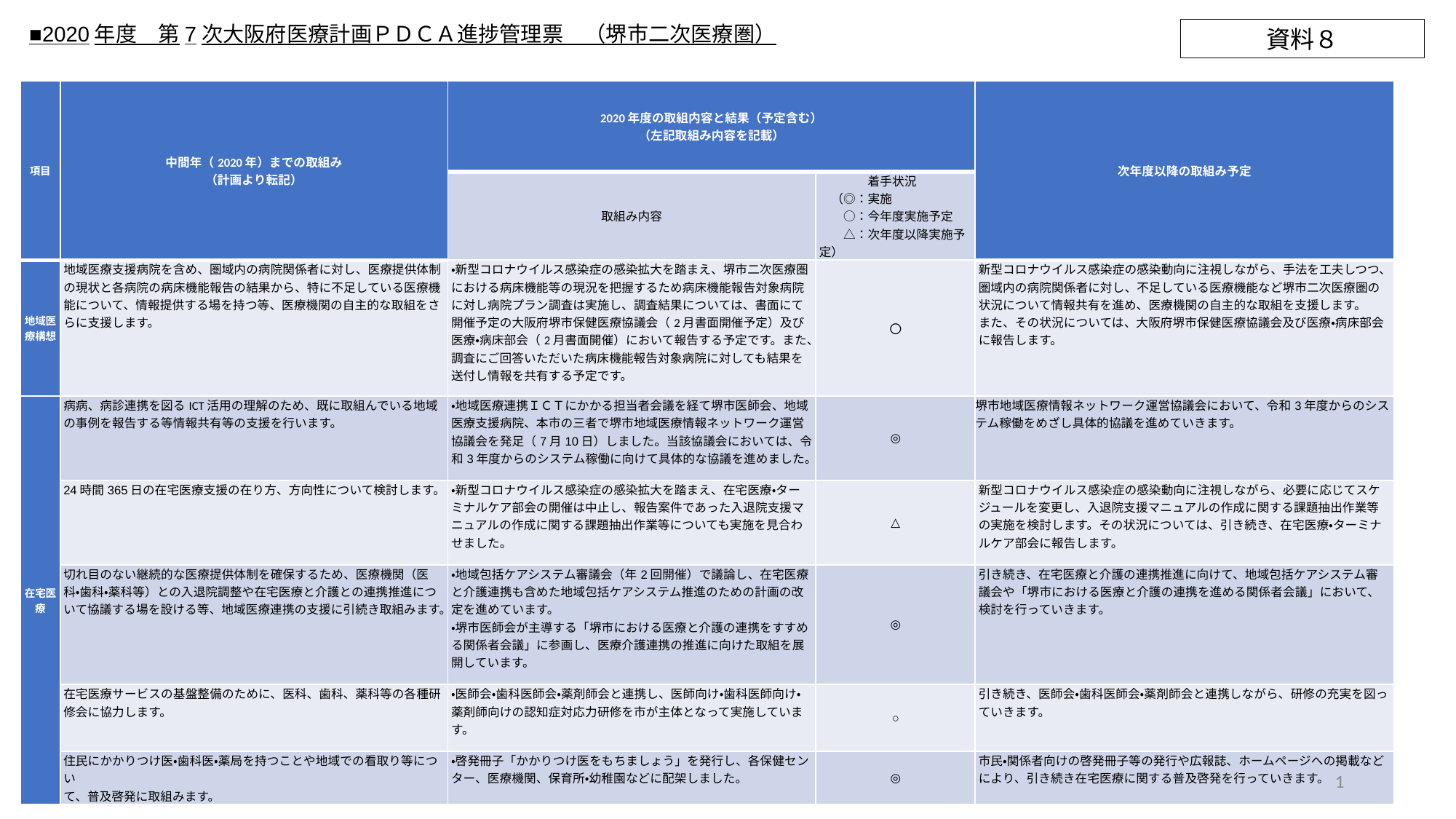

■2020年度　第7次大阪府医療計画ＰＤＣＡ進捗管理票　（堺市二次医療圏）
資料８
| 項目 | 中間年（2020年）までの取組み （計画より転記） | 2020年度の取組内容と結果（予定含む） （左記取組み内容を記載） |  | 次年度以降の取組み予定 |
| --- | --- | --- | --- | --- |
|  |  | 取組み内容 | 着手状況 　（◎：実施 　　○：今年度実施予定 　　△：次年度以降実施予定） |  |
| 地域医療構想 | 地域医療支援病院を含め、圏域内の病院関係者に対し、医療提供体制の現状と各病院の病床機能報告の結果から、特に不足している医療機能について、情報提供する場を持つ等、医療機関の自主的な取組をさらに支援します。 | ・新型コロナウイルス感染症の感染拡大を踏まえ、堺市二次医療圏における病床機能等の現況を把握するため病床機能報告対象病院に対し病院プラン調査は実施し、調査結果については、書面にて開催予定の大阪府堺市保健医療協議会（2月書面開催予定）及び医療・病床部会（2月書面開催）において報告する予定です。また、調査にご回答いただいた病床機能報告対象病院に対しても結果を送付し情報を共有する予定です。 | 〇 | 新型コロナウイルス感染症の感染動向に注視しながら、手法を工夫しつつ、圏域内の病院関係者に対し、不足している医療機能など堺市二次医療圏の状況について情報共有を進め、医療機関の自主的な取組を支援します。 また、その状況については、大阪府堺市保健医療協議会及び医療・病床部会に報告します。 |
| 在宅医療 | 病病、病診連携を図るICT活用の理解のため、既に取組んでいる地域の事例を報告する等情報共有等の支援を行います。 | ・地域医療連携ＩＣＴにかかる担当者会議を経て堺市医師会、地域医療支援病院、本市の三者で堺市地域医療情報ネットワーク運営協議会を発足（7月10日）しました。当該協議会においては、令和3年度からのシステム稼働に向けて具体的な協議を進めました。 | ◎ | 堺市地域医療情報ネットワーク運営協議会において、令和3年度からのシステム稼働をめざし具体的協議を進めていきます。 |
|  | 24時間365日の在宅医療支援の在り方、方向性について検討します。 | ・新型コロナウイルス感染症の感染拡大を踏まえ、在宅医療・ターミナルケア部会の開催は中止し、報告案件であった入退院支援マニュアルの作成に関する課題抽出作業等についても実施を見合わせました。 | △ | 新型コロナウイルス感染症の感染動向に注視しながら、必要に応じてスケジュールを変更し、入退院支援マニュアルの作成に関する課題抽出作業等の実施を検討します。その状況については、引き続き、在宅医療・ターミナルケア部会に報告します。 |
|  | 切れ目のない継続的な医療提供体制を確保するため、医療機関（医科・歯科・薬科等）との入退院調整や在宅医療と介護との連携推進について協議する場を設ける等、地域医療連携の支援に引続き取組みます。 | ・地域包括ケアシステム審議会（年2回開催）で議論し、在宅医療と介護連携も含めた地域包括ケアシステム推進のための計画の改定を進めています。 ・堺市医師会が主導する「堺市における医療と介護の連携をすすめる関係者会議」に参画し、医療介護連携の推進に向けた取組を展開しています。 | ◎ | 引き続き、在宅医療と介護の連携推進に向けて、地域包括ケアシステム審議会や「堺市における医療と介護の連携を進める関係者会議」において、検討を行っていきます。 |
|  | 在宅医療サービスの基盤整備のために、医科、歯科、薬科等の各種研修会に協力します。 | ・医師会・歯科医師会・薬剤師会と連携し、医師向け・歯科医師向け・薬剤師向けの認知症対応力研修を市が主体となって実施しています。 | ○ | 引き続き、医師会・歯科医師会・薬剤師会と連携しながら、研修の充実を図っていきます。 |
|  | 住民にかかりつけ医・歯科医・薬局を持つことや地域での看取り等につい て、普及啓発に取組みます。 | ・啓発冊子「かかりつけ医をもちましょう」を発行し、各保健センター、医療機関、保育所・幼稚園などに配架しました。 | ◎ | 市民・関係者向けの啓発冊子等の発行や広報誌、ホームページへの掲載などにより、引き続き在宅医療に関する普及啓発を行っていきます。 |
1